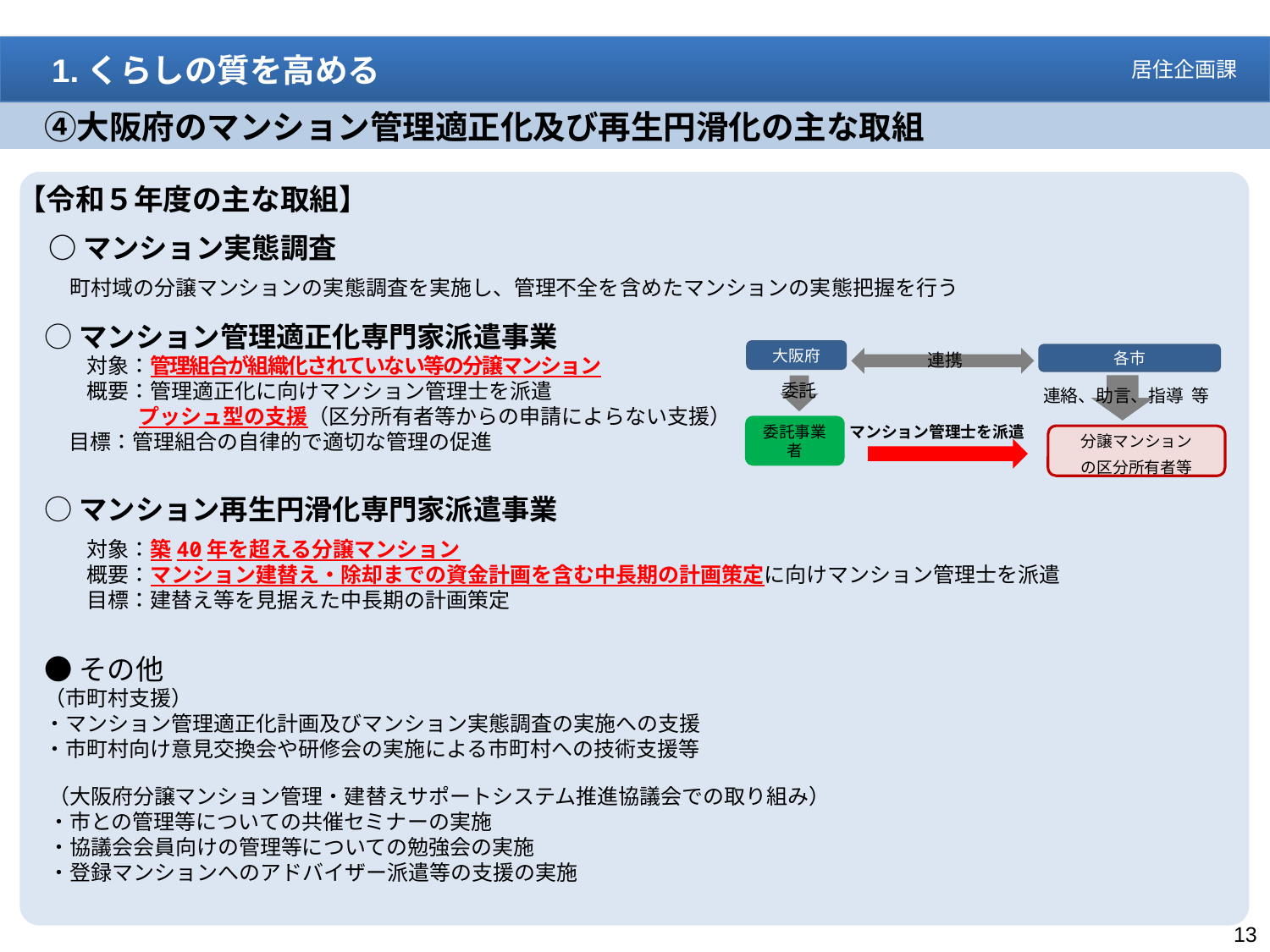

1.くらしの質を高める
居住企画課
　④大阪府のマンション管理適正化及び再生円滑化の主な取組

【令和５年度の主な取組】
○マンション実態調査

　町村域の分譲マンションの実態調査を実施し、管理不全を含めたマンションの実態把握を行う

○マンション管理適正化専門家派遣事業
　　対象：管理組合が組織化されていない等の分譲マンション
　　概要：管理適正化に向けマンション管理士を派遣
　　　 　 プッシュ型の支援（区分所有者等からの申請によらない支援）
    目標：管理組合の自律的で適切な管理の促進

大阪府
連携
各市

委託

連絡、助言、指導  等
委託事業者
マンション管理士を派遣
分譲マンション
の区分所有者等

○マンション再生円滑化専門家派遣事業

　　対象：築40年を超える分譲マンション
　　概要：マンション建替え・除却までの資金計画を含む中長期の計画策定に向けマンション管理士を派遣
　　目標：建替え等を見据えた中長期の計画策定
●その他
（市町村支援）
・マンション管理適正化計画及びマンション実態調査の実施への支援
・市町村向け意見交換会や研修会の実施による市町村への技術支援等
（大阪府分譲マンション管理・建替えサポートシステム推進協議会での取り組み）
・市との管理等についての共催セミナーの実施
・協議会会員向けの管理等についての勉強会の実施
・登録マンションへのアドバイザー派遣等の支援の実施
13